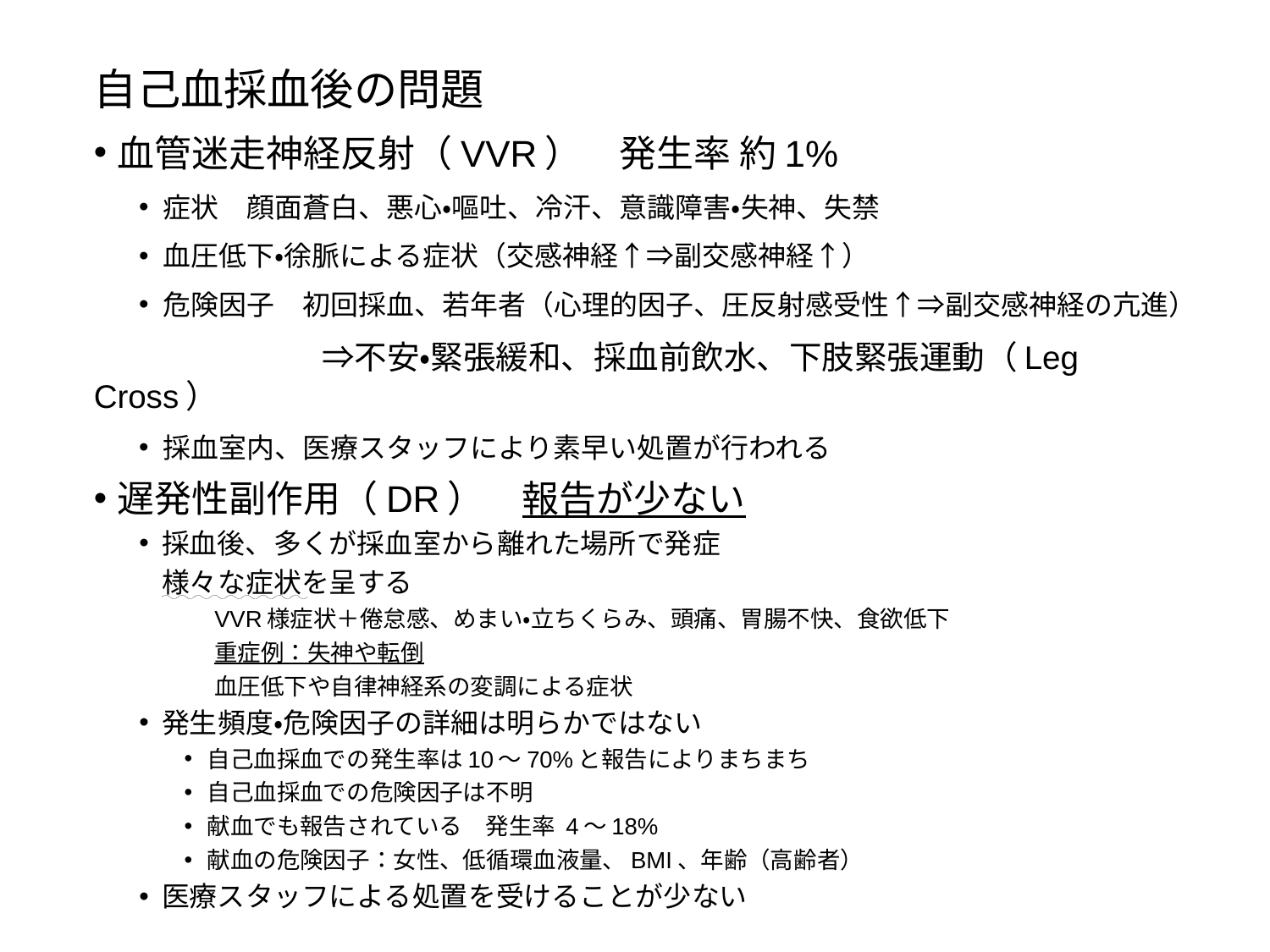

自己血採血後の問題
血管迷走神経反射（VVR）　発生率 約1%
症状　顔面蒼白、悪心・嘔吐、冷汗、意識障害・失神、失禁
血圧低下・徐脈による症状（交感神経↑⇒副交感神経↑）
危険因子　初回採血、若年者（心理的因子、圧反射感受性↑⇒副交感神経の亢進）
　　　　　　　⇒不安・緊張緩和、採血前飲水、下肢緊張運動（Leg Cross）
採血室内、医療スタッフにより素早い処置が行われる
遅発性副作用（DR）　報告が少ない
採血後、多くが採血室から離れた場所で発症
	様々な症状を呈する
VVR様症状＋倦怠感、めまい・立ちくらみ、頭痛、胃腸不快、食欲低下
重症例：失神や転倒
血圧低下や自律神経系の変調による症状
発生頻度・危険因子の詳細は明らかではない
自己血採血での発生率は10～70%と報告によりまちまち
自己血採血での危険因子は不明
献血でも報告されている　発生率 4～18%
献血の危険因子：女性、低循環血液量、BMI、年齢（高齢者）
医療スタッフによる処置を受けることが少ない